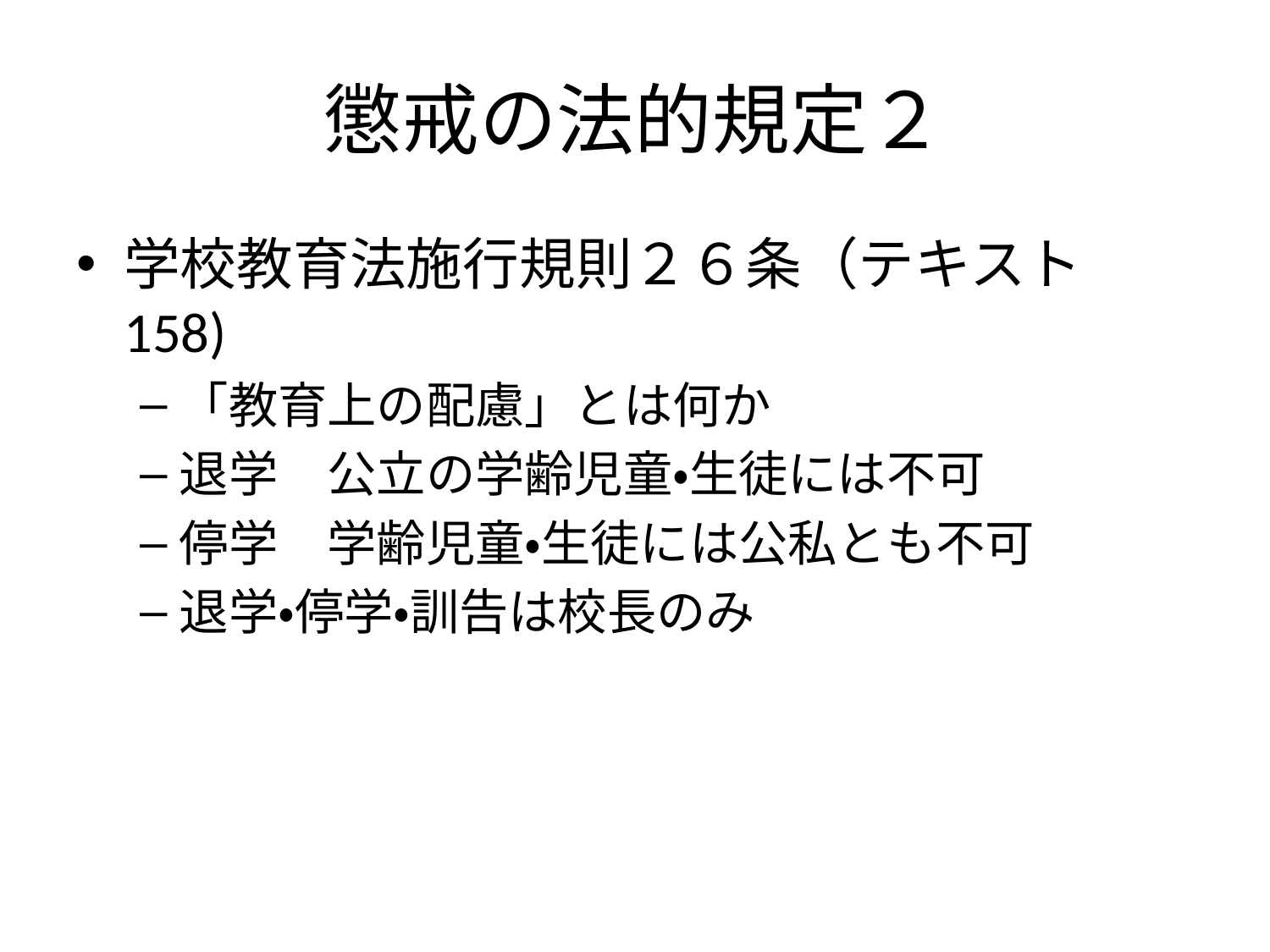

# 懲戒の法的規定２
学校教育法施行規則２６条（テキスト158)
「教育上の配慮」とは何か
退学　公立の学齢児童・生徒には不可
停学　学齢児童・生徒には公私とも不可
退学・停学・訓告は校長のみ